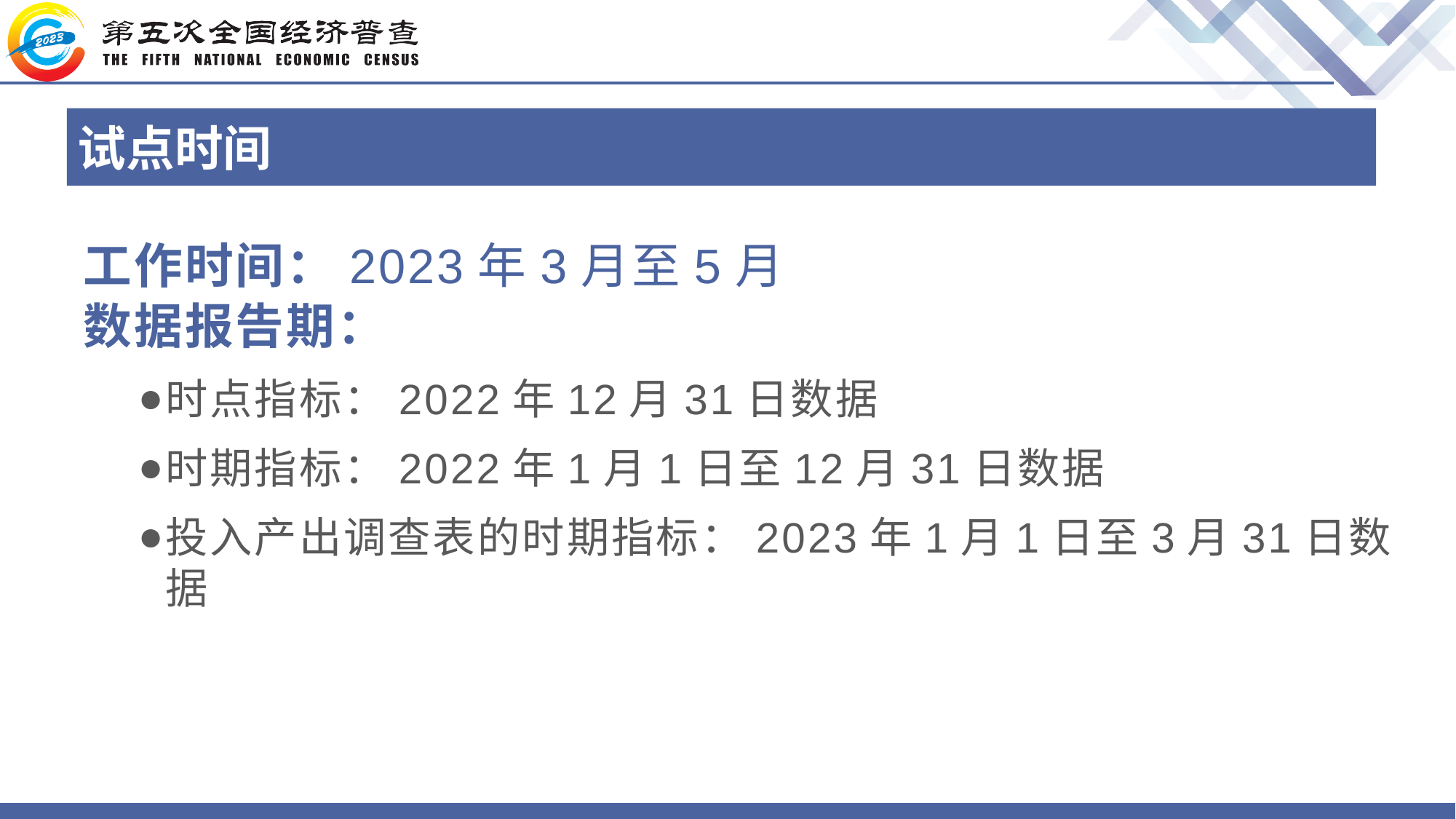

# 试点时间
工作时间：2023年3月至5月
数据报告期：
时点指标：2022年12月31日数据
时期指标：2022年1月1日至12月31日数据
投入产出调查表的时期指标：2023年1月1日至3月31日数据